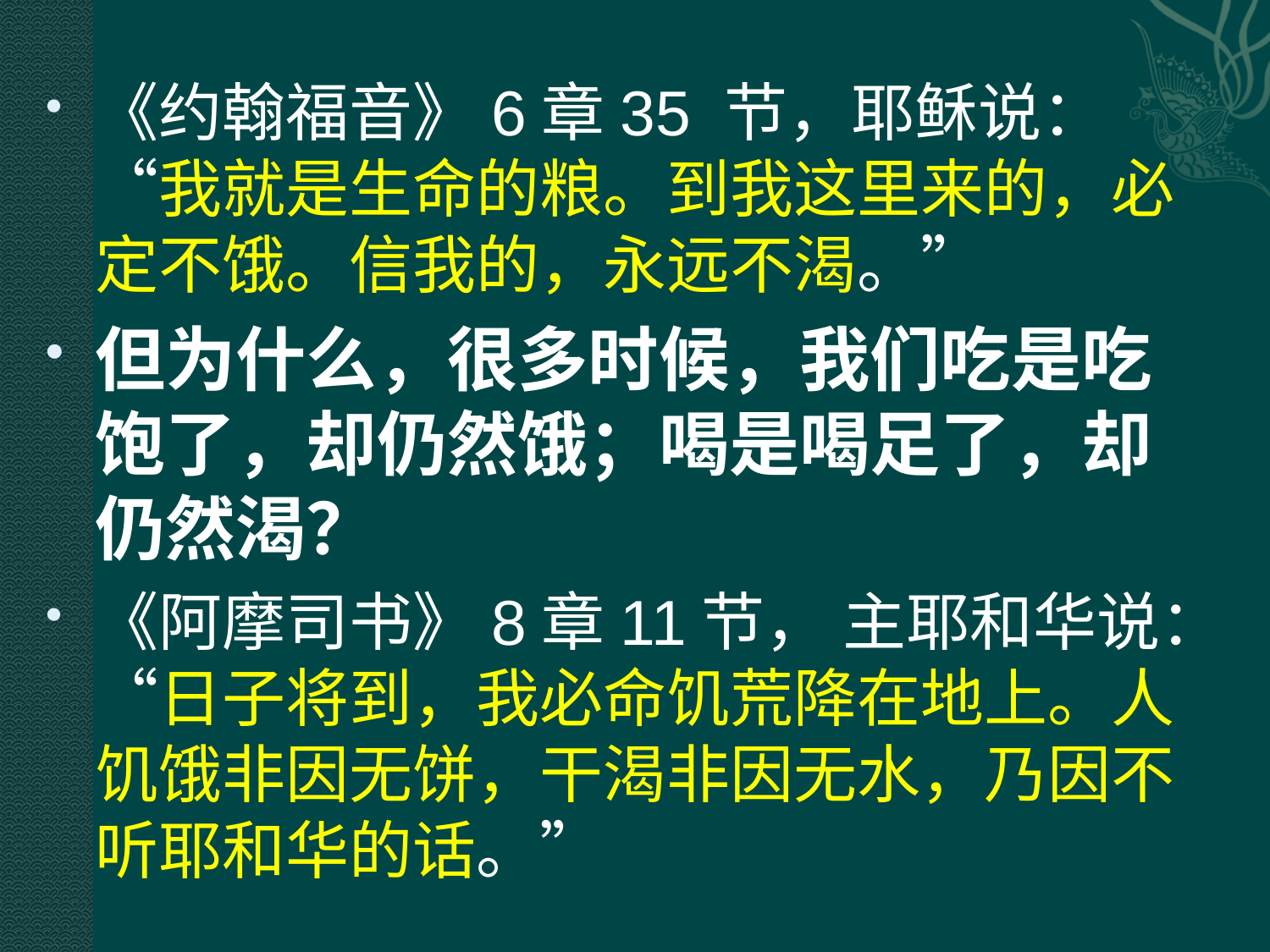

#
《约翰福音》6章35 节，耶稣说：“我就是生命的粮。到我这里来的，必定不饿。信我的，永远不渴。”
但为什么，很多时候，我们吃是吃饱了，却仍然饿；喝是喝足了，却仍然渴？
《阿摩司书》8章11节， 主耶和华说：“日子将到，我必命饥荒降在地上。人饥饿非因无饼，干渴非因无水，乃因不听耶和华的话。”